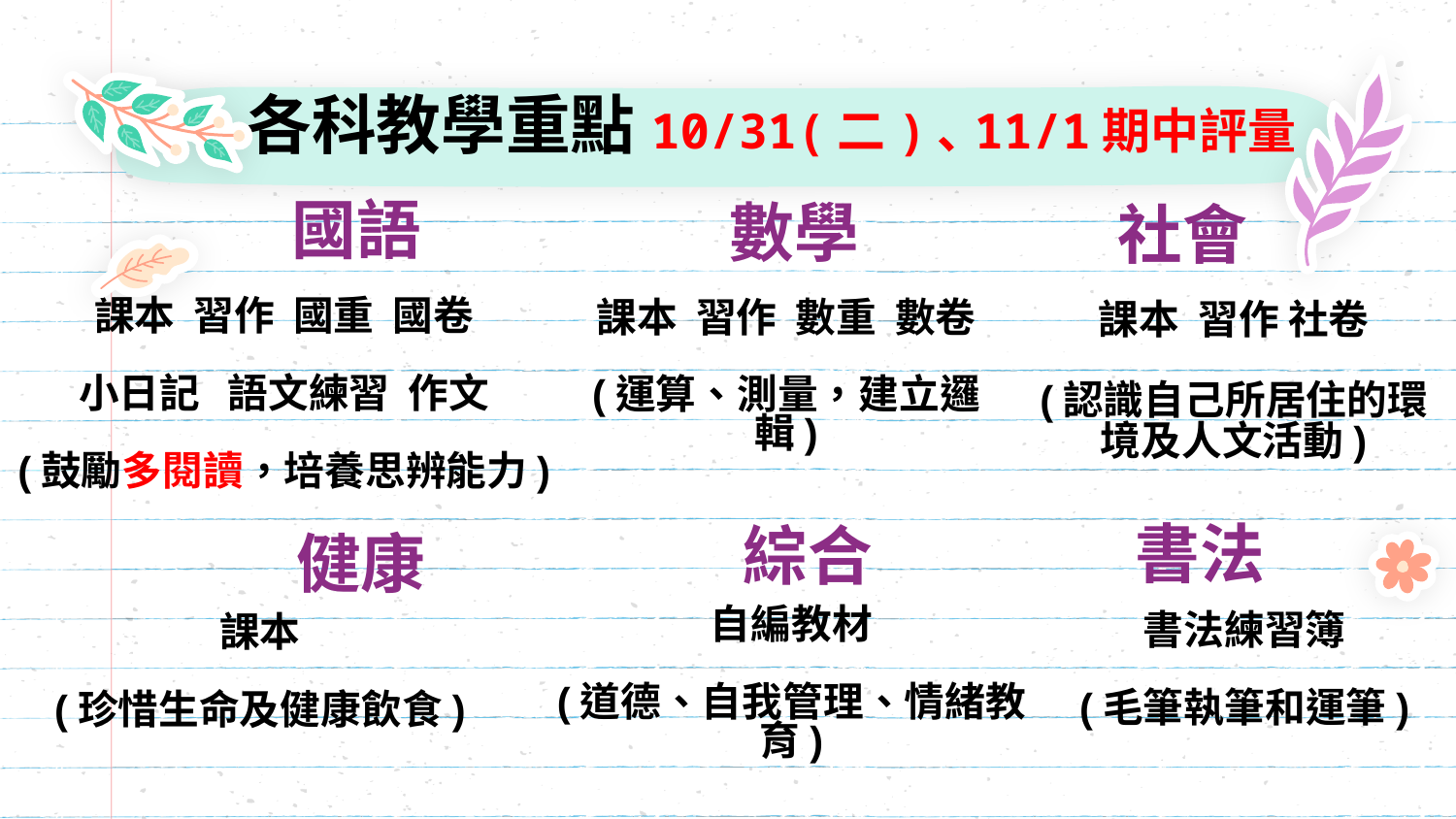

各科教學重點10/31(二)､11/1期中評量
國語
數學
社會

# 課本  習作  國重  國卷 小日記   語文練習  作文 (鼓勵多閱讀，培養思辨能力)
課本  習作  數重  數卷
(運算、測量，建立邏輯)
課本  習作 社卷
(認識自己所居住的環境及人文活動)
書法
綜合
健康

自編教材
(道德、自我管理、情緒教育)
書法練習簿
(毛筆執筆和運筆)
課本
(珍惜生命及健康飲食)